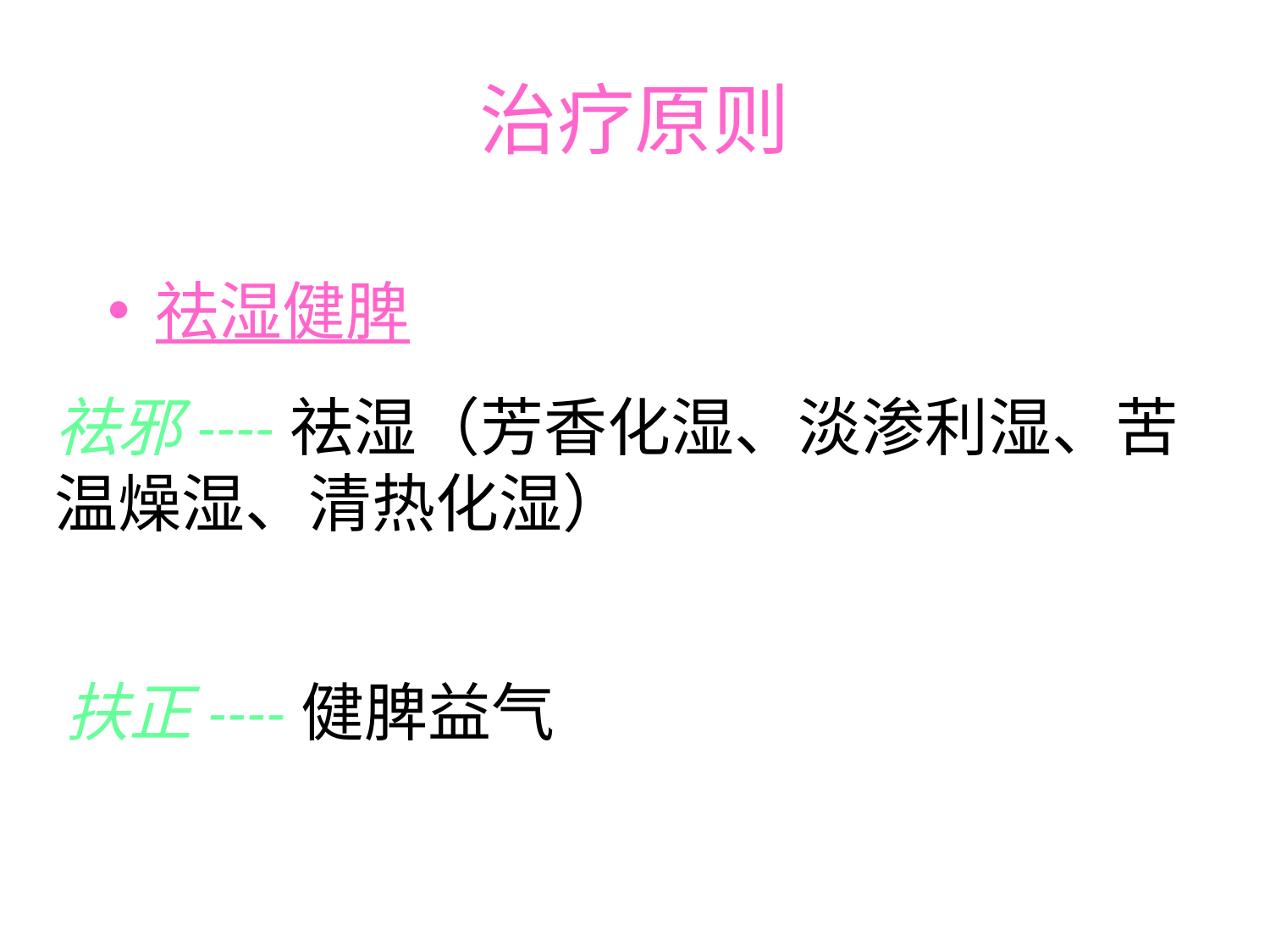

# 治疗原则
祛湿健脾

祛邪----祛湿（芳香化湿、淡渗利湿、苦温燥湿、清热化湿）
扶正----健脾益气